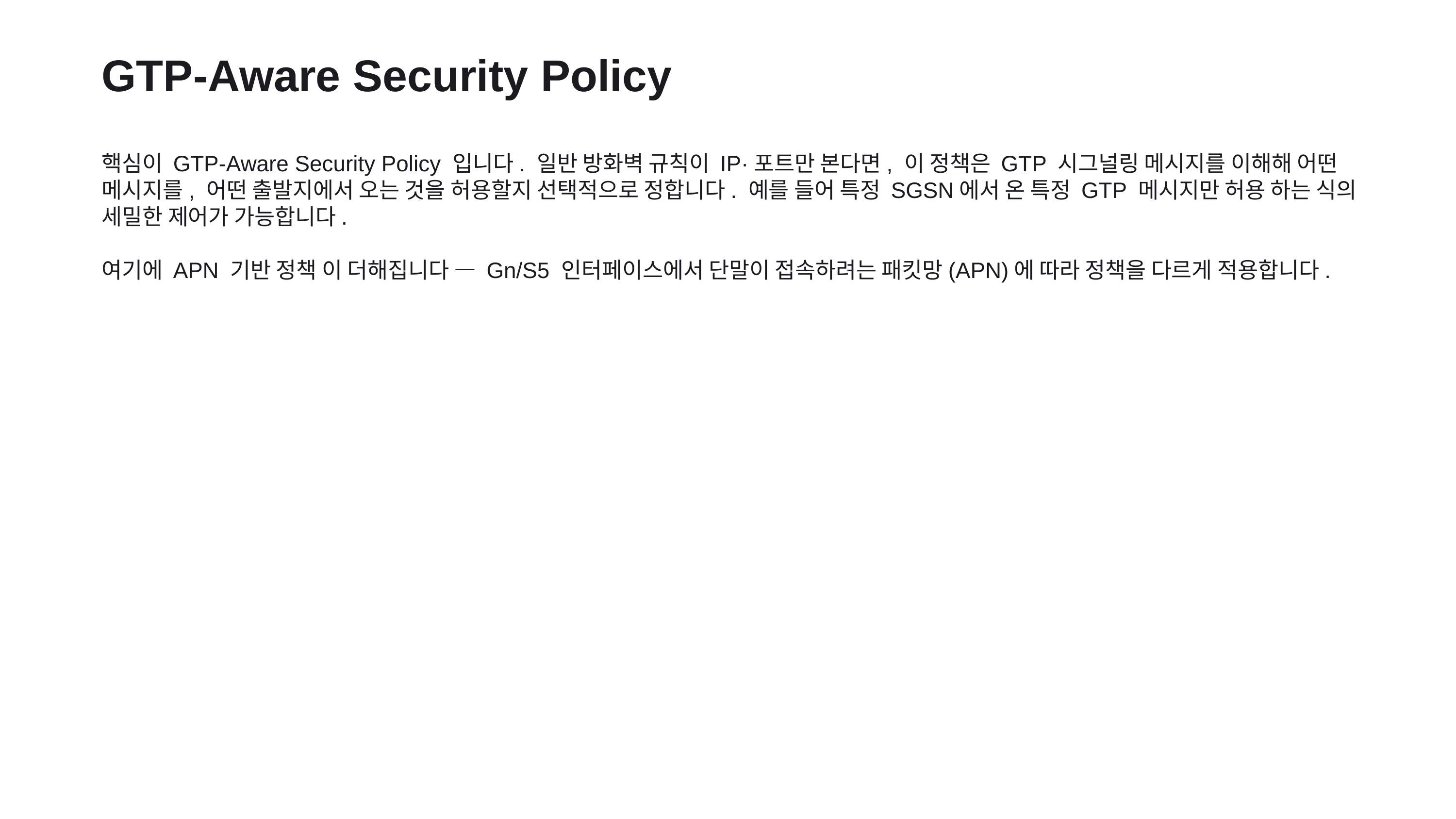

GTP-Aware Security Policy
핵심이 GTP-Aware Security Policy 입니다. 일반 방화벽 규칙이 IP·포트만 본다면, 이 정책은 GTP 시그널링 메시지를 이해해 어떤 메시지를, 어떤 출발지에서 오는 것을 허용할지 선택적으로 정합니다. 예를 들어 특정 SGSN에서 온 특정 GTP 메시지만 허용 하는 식의 세밀한 제어가 가능합니다.

여기에 APN 기반 정책 이 더해집니다 — Gn/S5 인터페이스에서 단말이 접속하려는 패킷망(APN)에 따라 정책을 다르게 적용합니다.